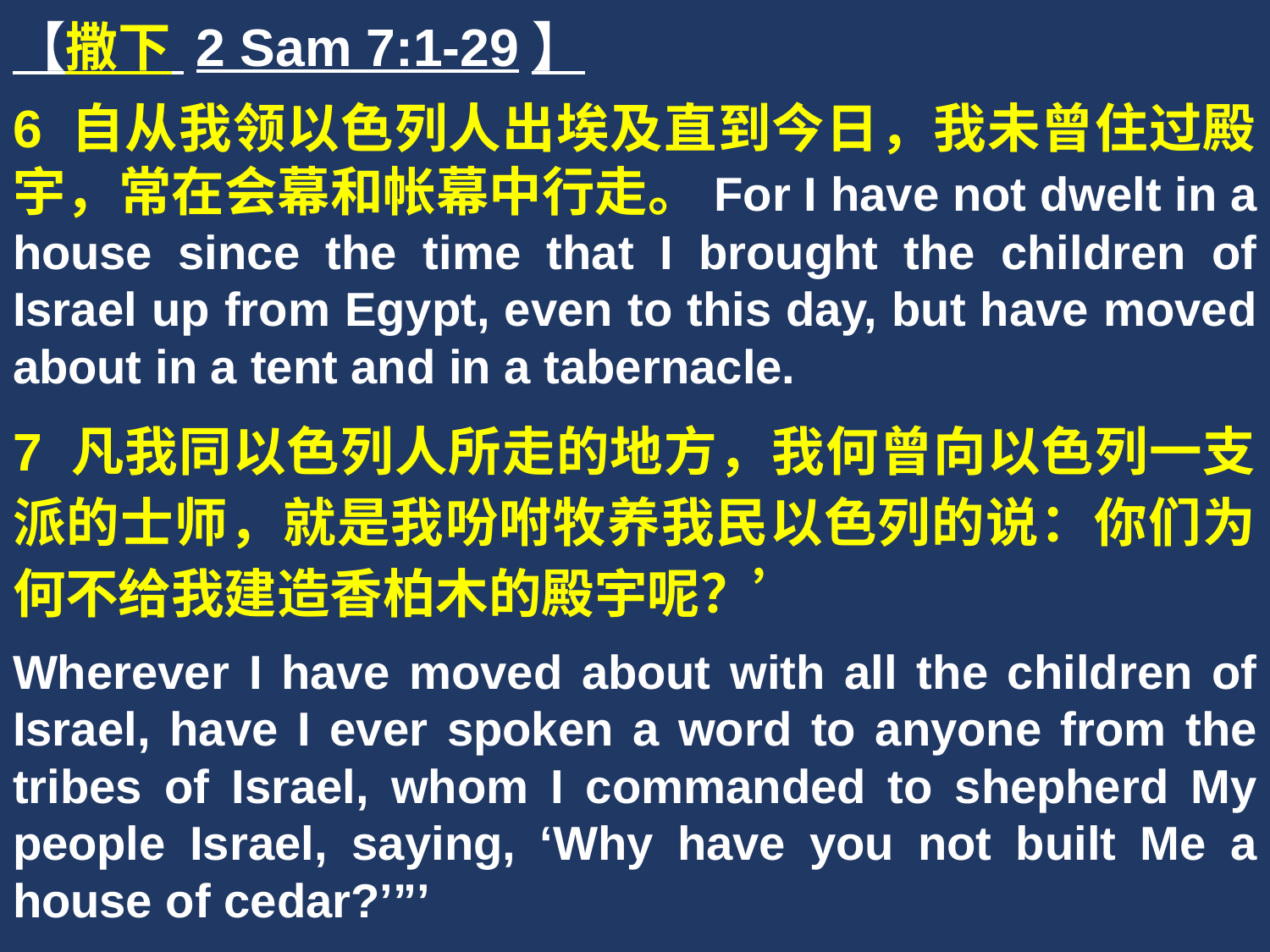

【撒下 2 Sam 7:1-29】
6 自从我领以色列人出埃及直到今日，我未曾住过殿宇，常在会幕和帐幕中行走。For I have not dwelt in a house since the time that I brought the children of Israel up from Egypt, even to this day, but have moved about in a tent and in a tabernacle.
7 凡我同以色列人所走的地方，我何曾向以色列一支派的士师，就是我吩咐牧养我民以色列的说：你们为何不给我建造香柏木的殿宇呢？’
Wherever I have moved about with all the children of Israel, have I ever spoken a word to anyone from the tribes of Israel, whom I commanded to shepherd My people Israel, saying, ‘Why have you not built Me a house of cedar?’”’